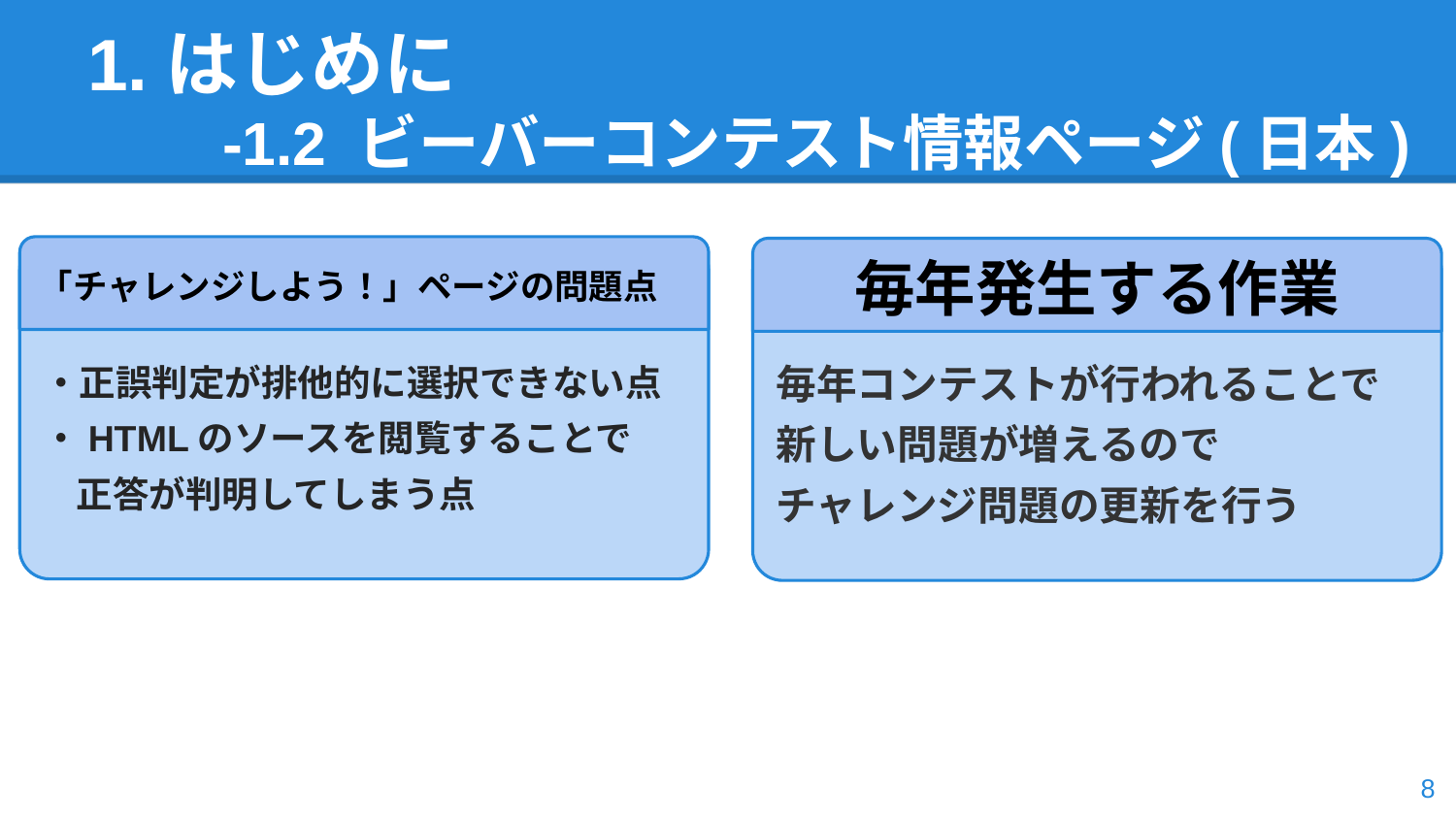

# 1.はじめに
-1.2 ビーバーコンテスト情報ページ(日本)
「チャレンジしよう！」ページの問題点

・正誤判定が排他的に選択できない点
・HTMLのソースを閲覧することで
   正答が判明してしまう点
毎年発生する作業

毎年コンテストが行われることで
新しい問題が増えるので
チャレンジ問題の更新を行う

8